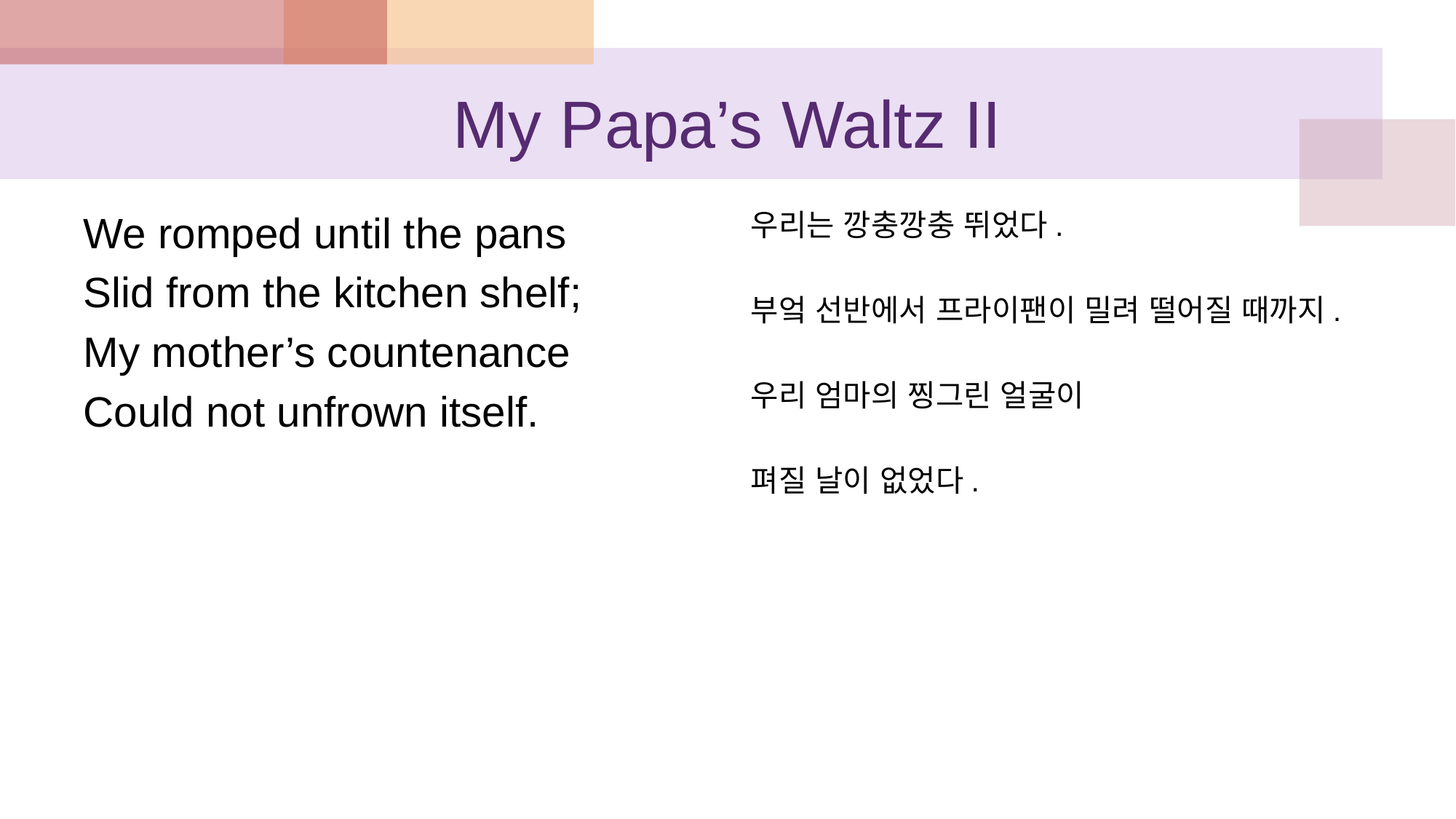

# My Papa’s Waltz II
We romped until the pans
Slid from the kitchen shelf;
My mother’s countenance
Could not unfrown itself.
우리는 깡충깡충 뛰었다.

부엌 선반에서 프라이팬이 밀려 떨어질 때까지.

우리 엄마의 찡그린 얼굴이

펴질 날이 없었다.